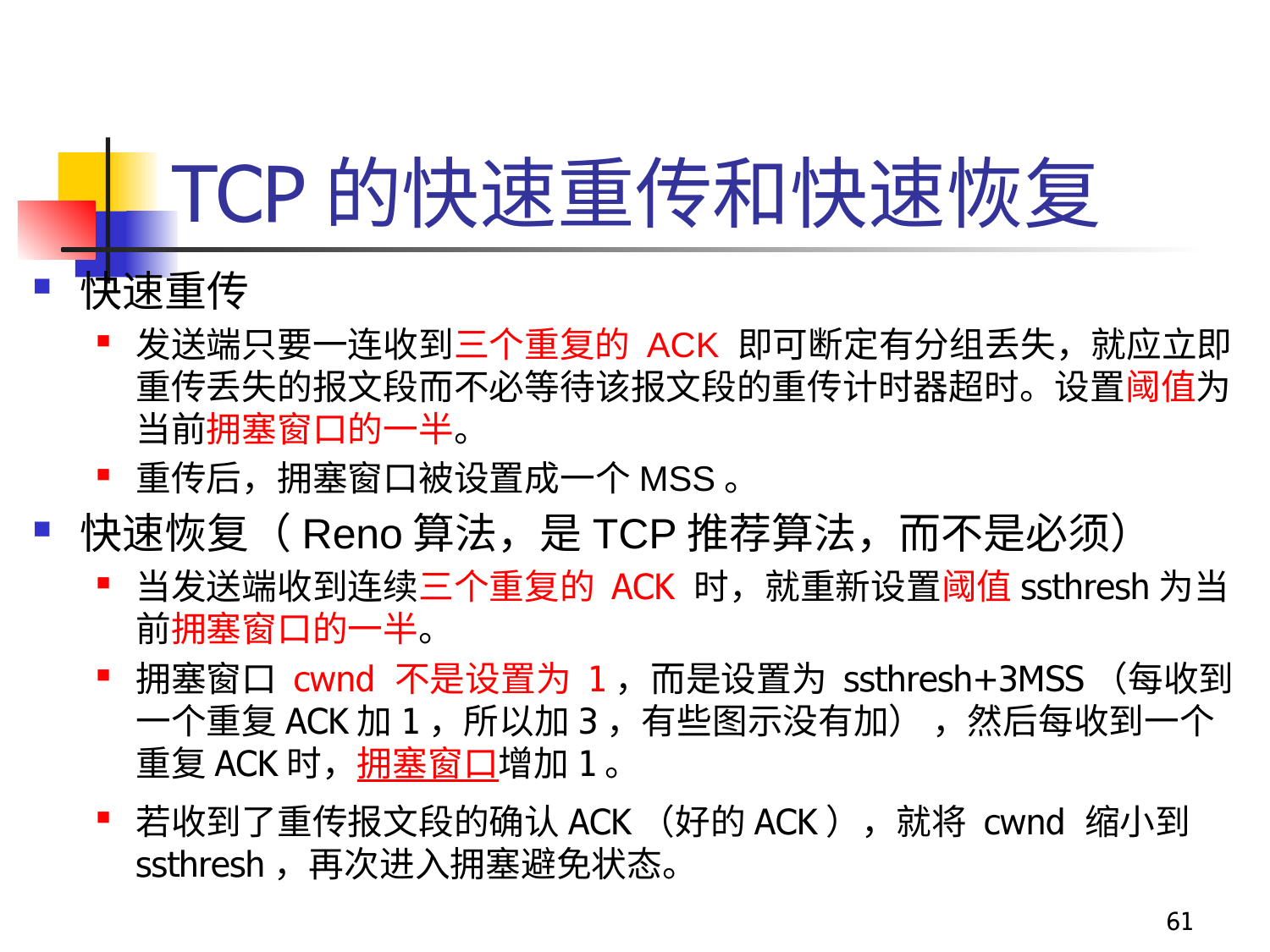

# TCP的快速重传和快速恢复
快速重传
发送端只要一连收到三个重复的 ACK 即可断定有分组丢失，就应立即重传丢失的报文段而不必等待该报文段的重传计时器超时。设置阈值为当前拥塞窗口的一半。
重传后，拥塞窗口被设置成一个MSS。
快速恢复（Reno算法，是TCP推荐算法，而不是必须）
当发送端收到连续三个重复的 ACK 时，就重新设置阈值ssthresh为当前拥塞窗口的一半。
拥塞窗口 cwnd 不是设置为 1，而是设置为 ssthresh+3MSS（每收到一个重复ACK加1，所以加3，有些图示没有加） ，然后每收到一个重复ACK时，拥塞窗口增加1。
若收到了重传报文段的确认ACK（好的ACK），就将 cwnd 缩小到 ssthresh，再次进入拥塞避免状态。
61